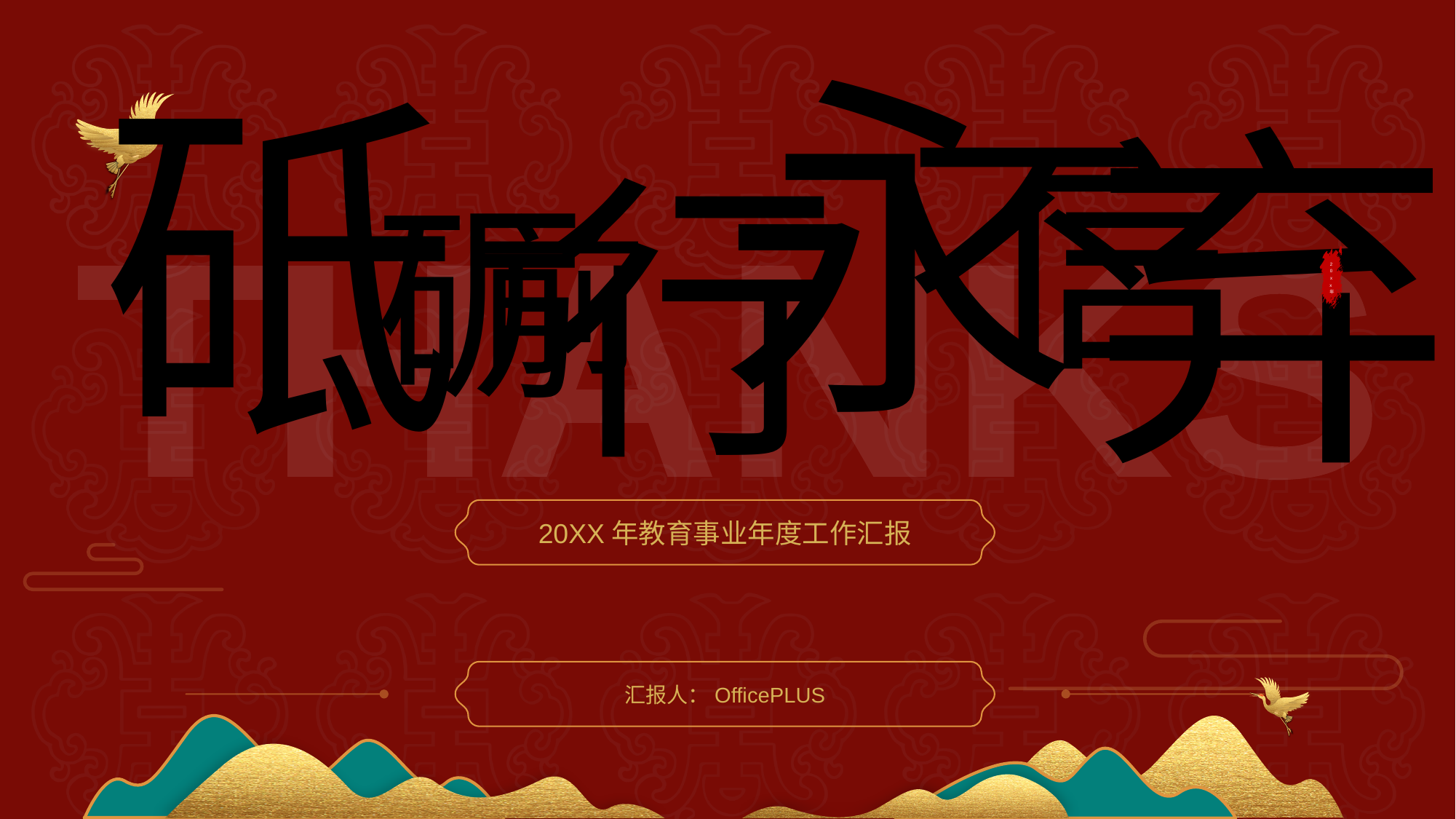

永
砥
弃
不
言
行
砺
前
20xx年
20XX年教育事业年度工作汇报
汇报人：OfficePLUS